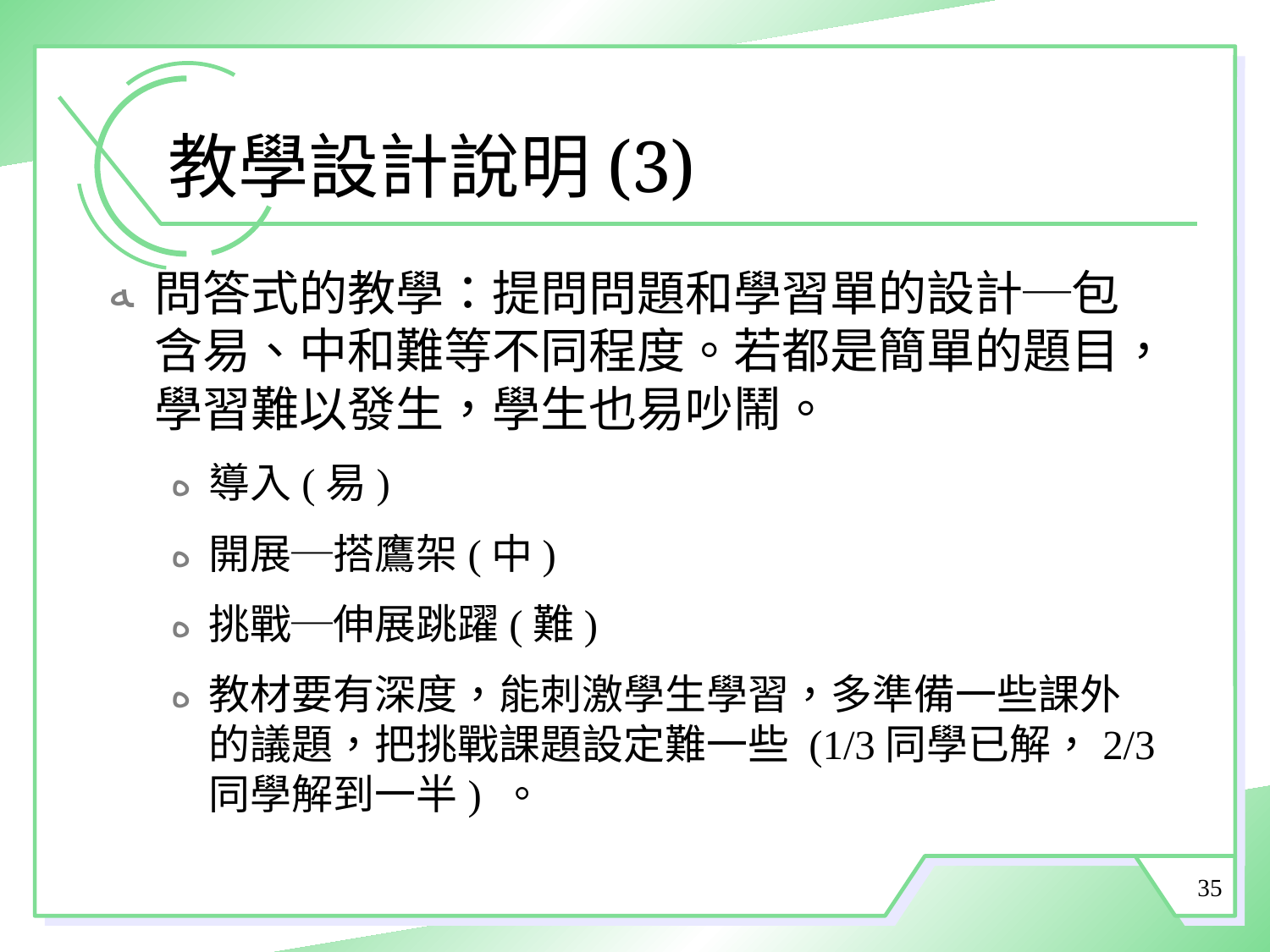

# 教學設計說明(3)
問答式的教學：提問問題和學習單的設計─包含易、中和難等不同程度。若都是簡單的題目，學習難以發生，學生也易吵鬧。
導入(易)
開展─搭鷹架(中)
挑戰─伸展跳躍(難)
教材要有深度，能刺激學生學習，多準備一些課外的議題，把挑戰課題設定難一些 (1/3同學已解，2/3同學解到一半) 。
35